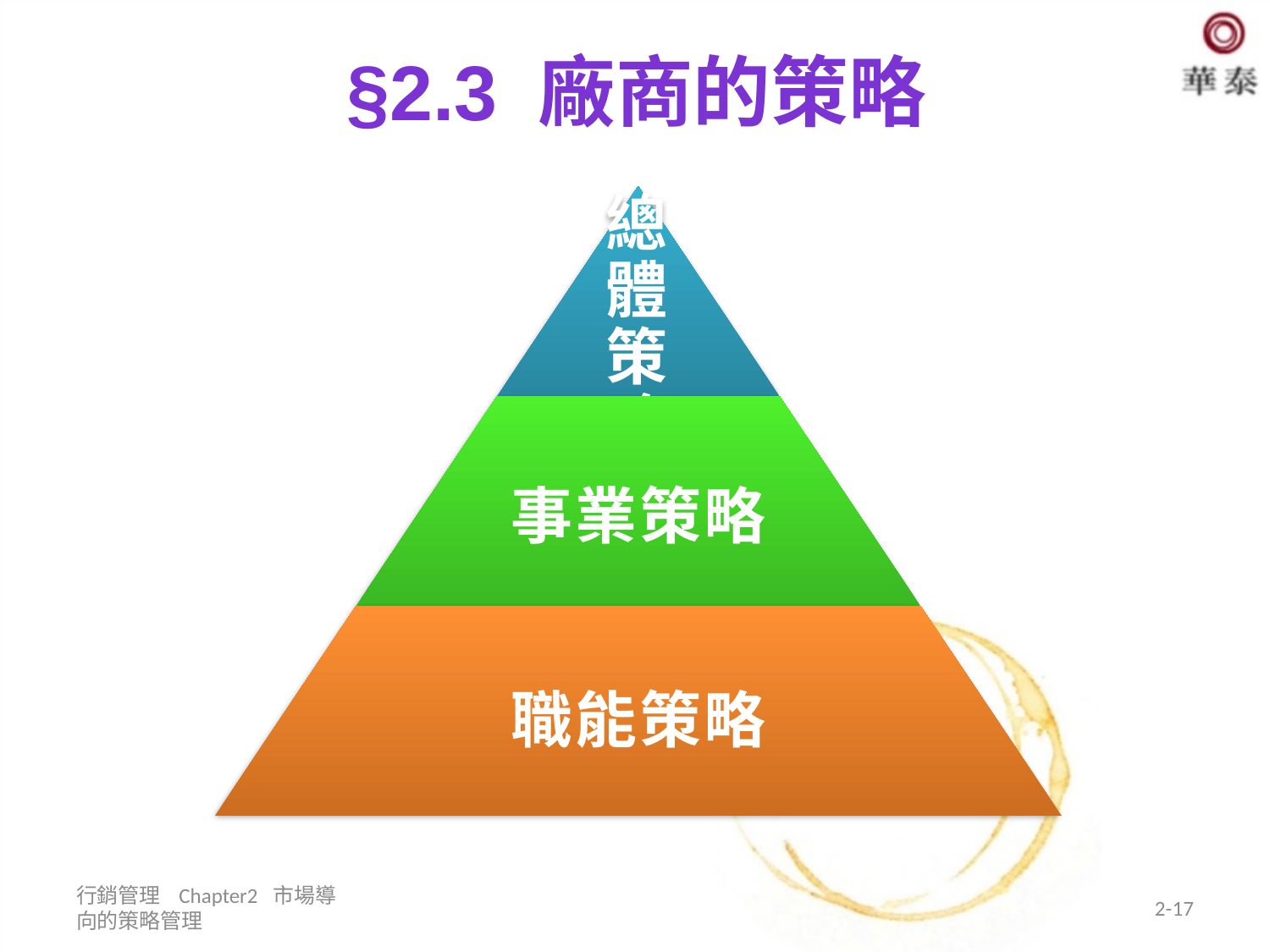

# §2.3 廠商的策略
總體策略
事業策略
職能策略
行銷管理  Chapter2  市場導向的策略管理
2-17